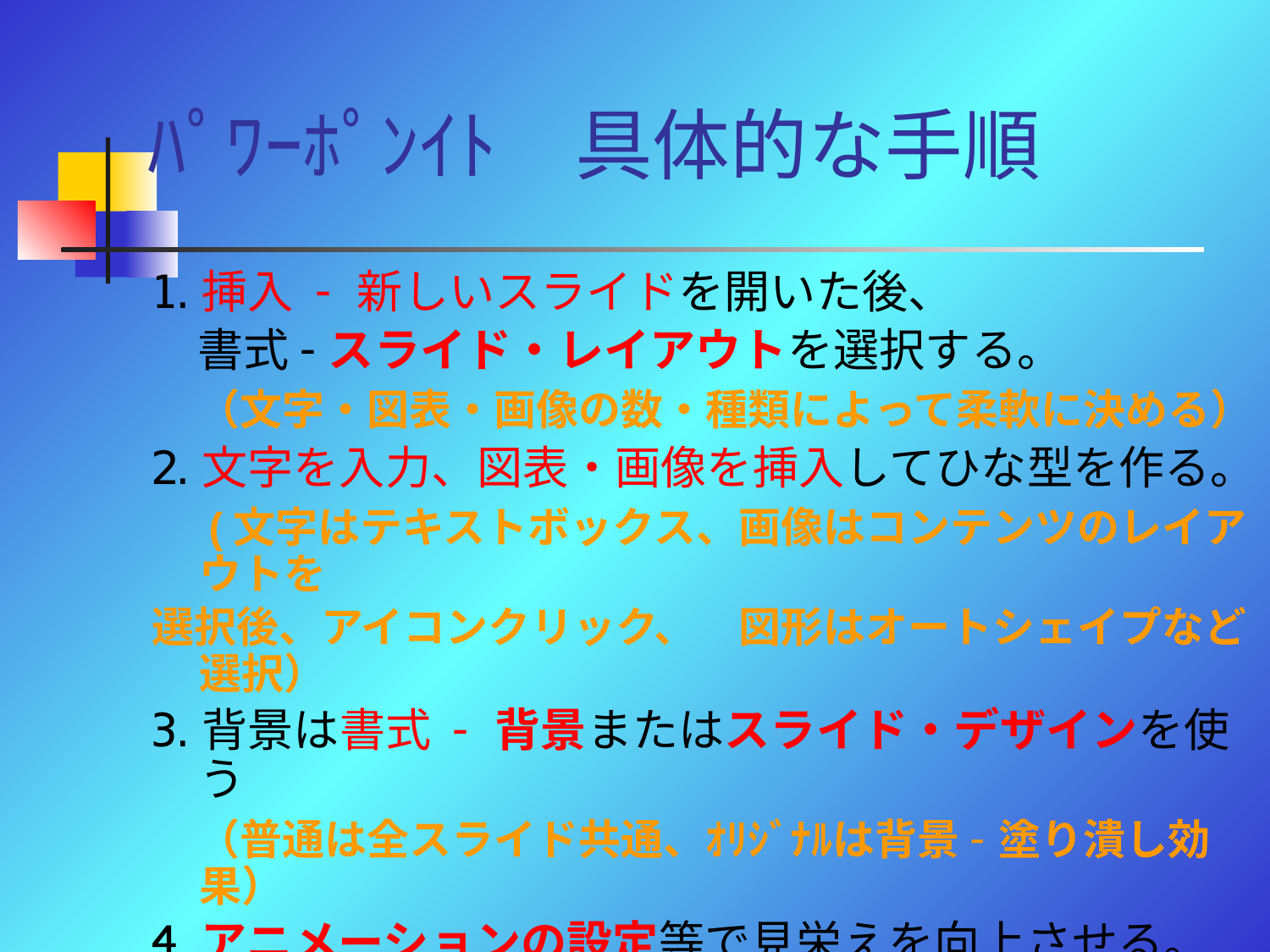

# ﾊﾟﾜｰﾎﾟﾝｲﾄ　具体的な手順
1.挿入 - 新しいスライドを開いた後、
　書式-スライド・レイアウトを選択する。
　（文字・図表・画像の数・種類によって柔軟に決める）
2.文字を入力、図表・画像を挿入してひな型を作る。
　(文字はテキストボックス、画像はコンテンツのレイアウトを
選択後、アイコンクリック、　図形はオートシェイプなど選択）
3.背景は書式 - 背景またはスライド・デザインを使う
　（普通は全スライド共通、ｵﾘｼﾞﾅﾙは背景-塗り潰し効果）
4.アニメーションの設定等で見栄えを向上させる。
  （スライドショー - ｱﾆﾒｰｼｮﾝの設定 - 効果の追加）
　 文字はドラッグ、画像はクリックして設定する